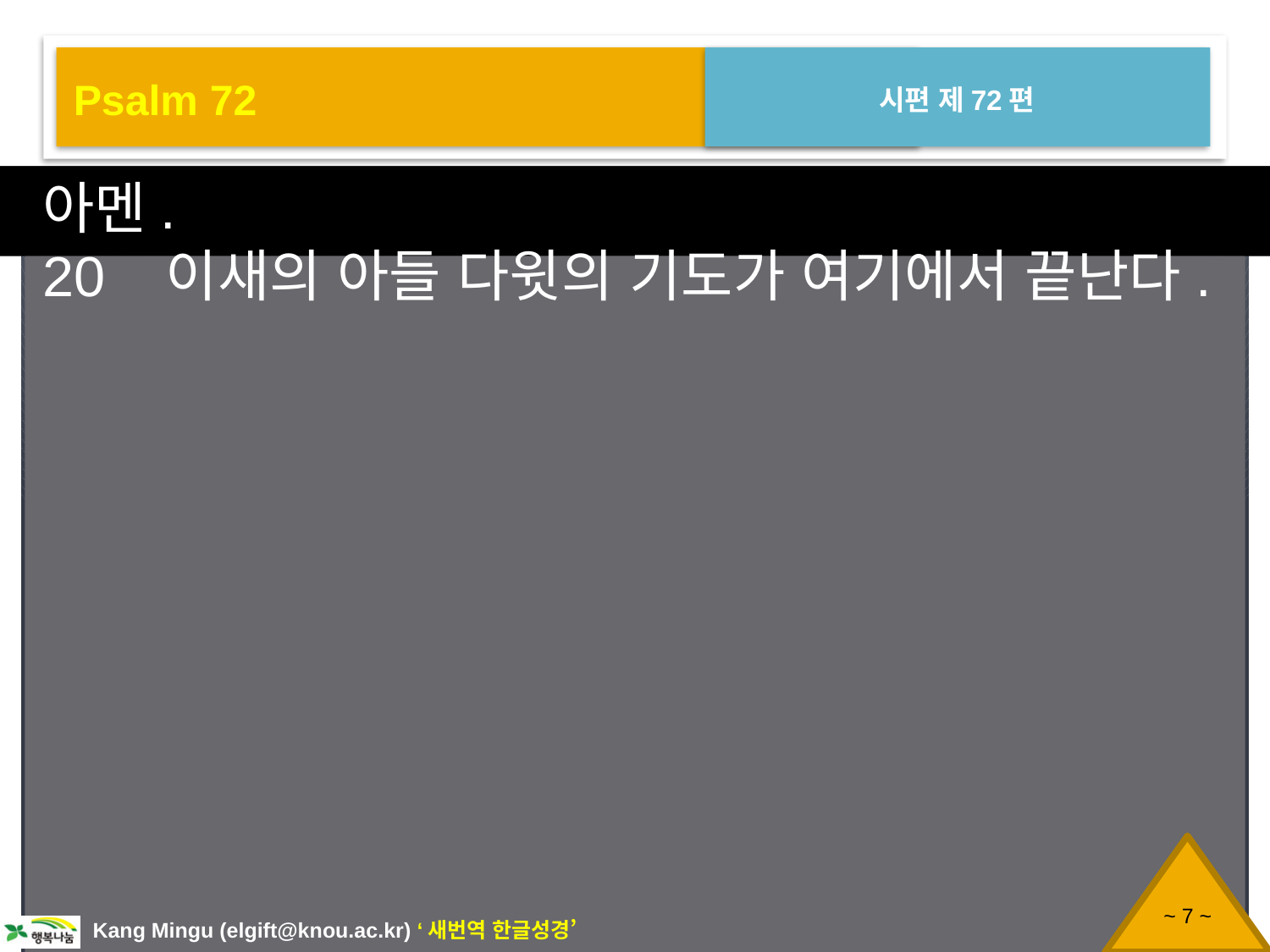

Psalm 72
시편 제72편
아멘.
20   이새의 아들 다윗의 기도가 여기에서 끝난다.